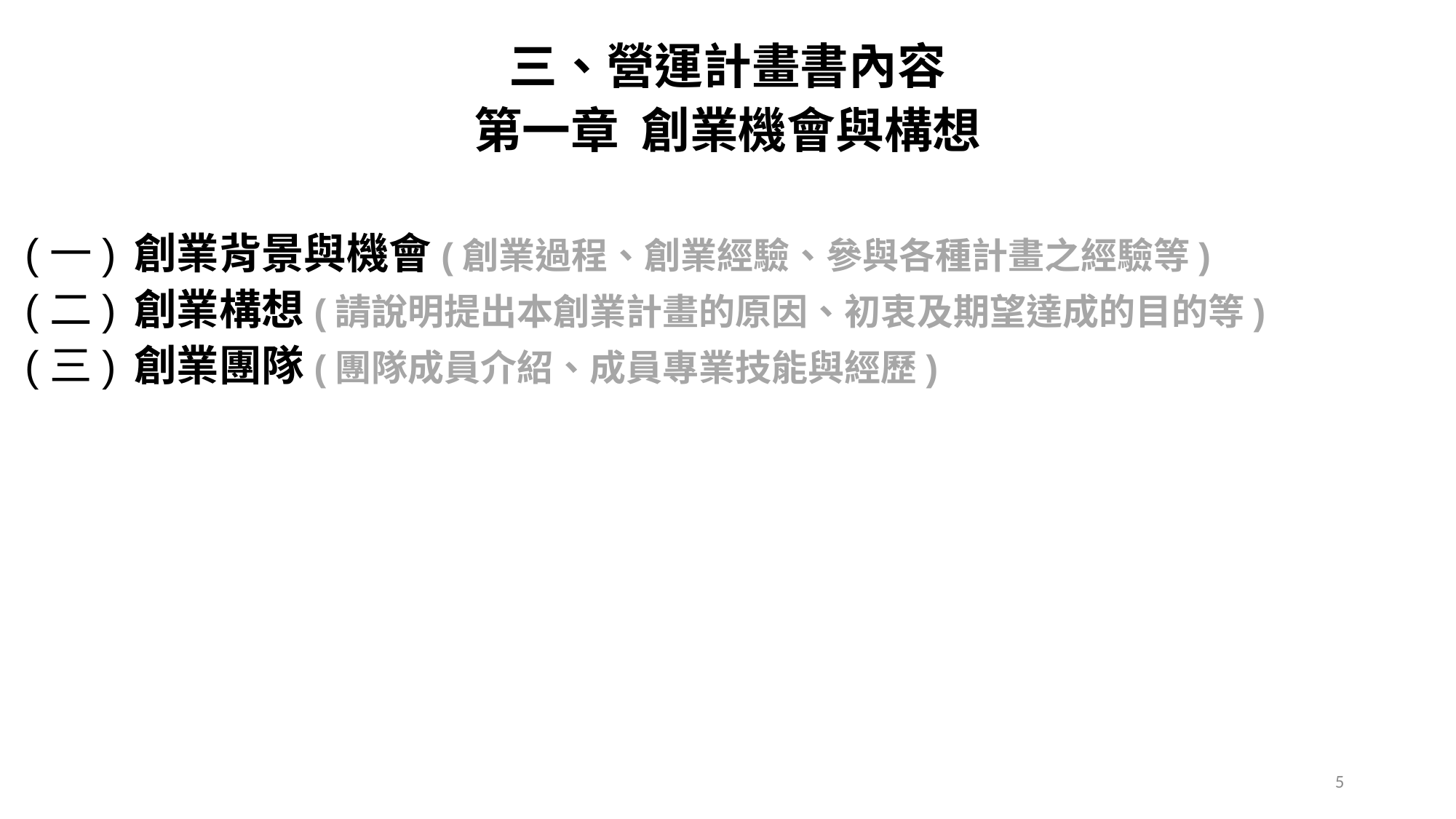

三、營運計畫書內容
第一章  創業機會與構想

(一)	創業背景與機會(創業過程、創業經驗、參與各種計畫之經驗等)
(二)	創業構想(請說明提出本創業計畫的原因、初衷及期望達成的目的等)
(三)	創業團隊(團隊成員介紹、成員專業技能與經歷)
5